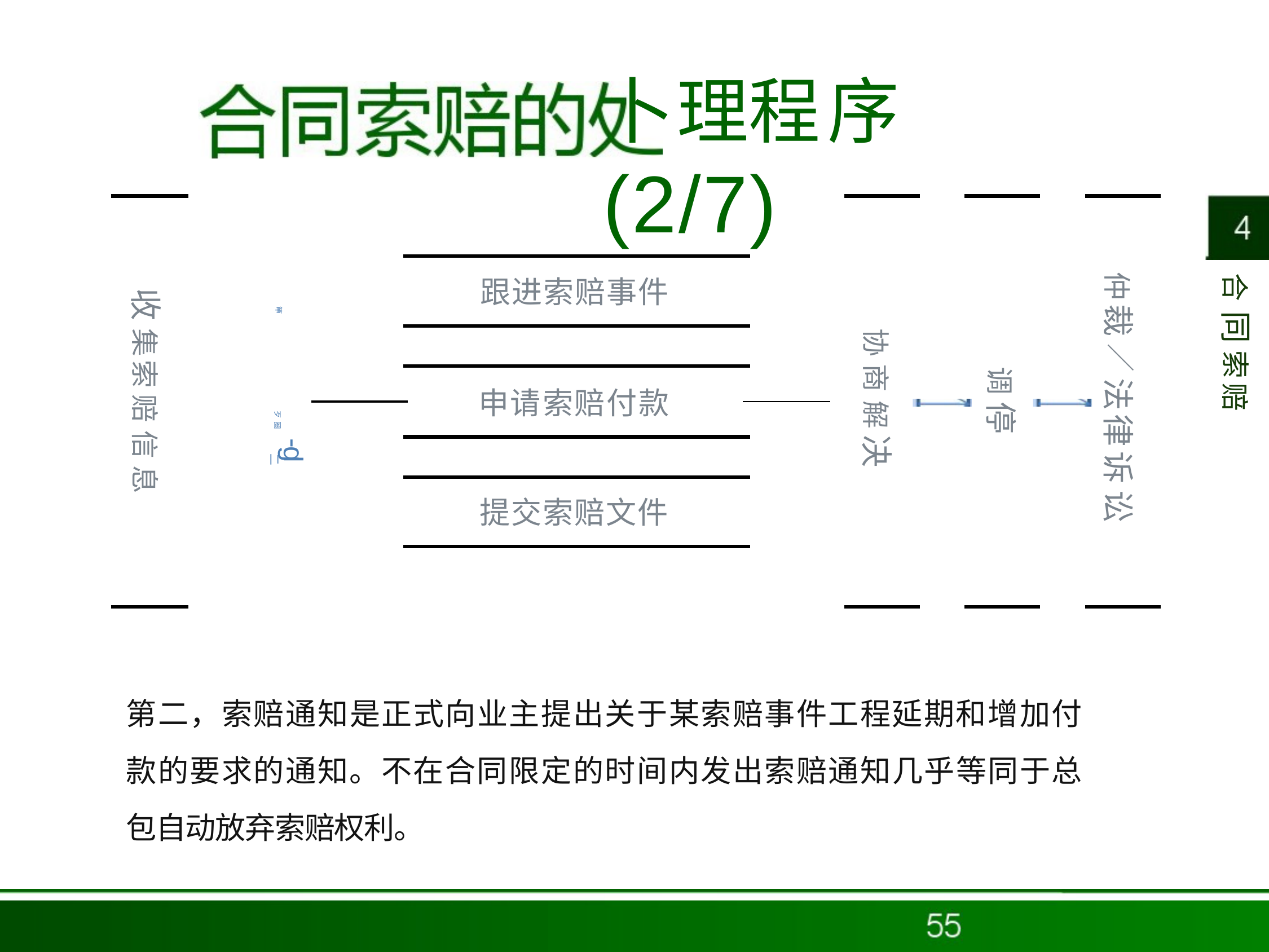

# 卜理程序(2/7)

仲裁／ 法律诉讼
跟进索赔事件
申请索赔付款 提交索赔文件
合同 索赔
收集索 赔信息
笚

协商解决
调停

歹 圈

- I
g
二

第二，索赔通知是正式向业主提出关于某索赔事件工程延期和增加付 款的要求的通知。不在合同限定的时间内发出索赔通知几乎等同于总 包自动放弃索赔权利。